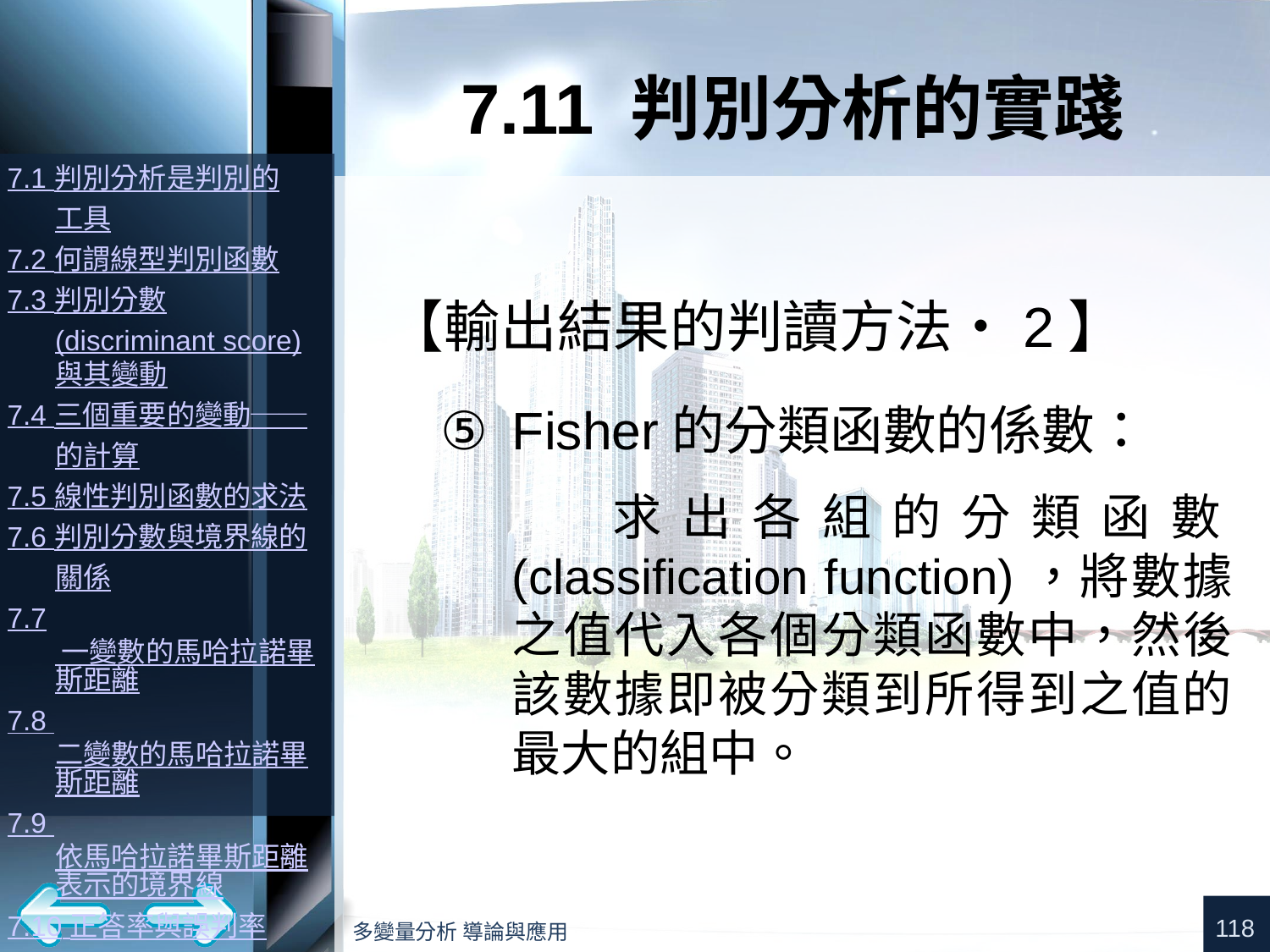

# 7.11 判別分析的實踐
【輸出結果的判讀方法•2】

Fisher的分類函數的係數：

求出各組的分類函數(classification function)，將數據之值代入各個分類函數中，然後該數據即被分類到所得到之值的最大的組中。
118
多變量分析 導論與應用